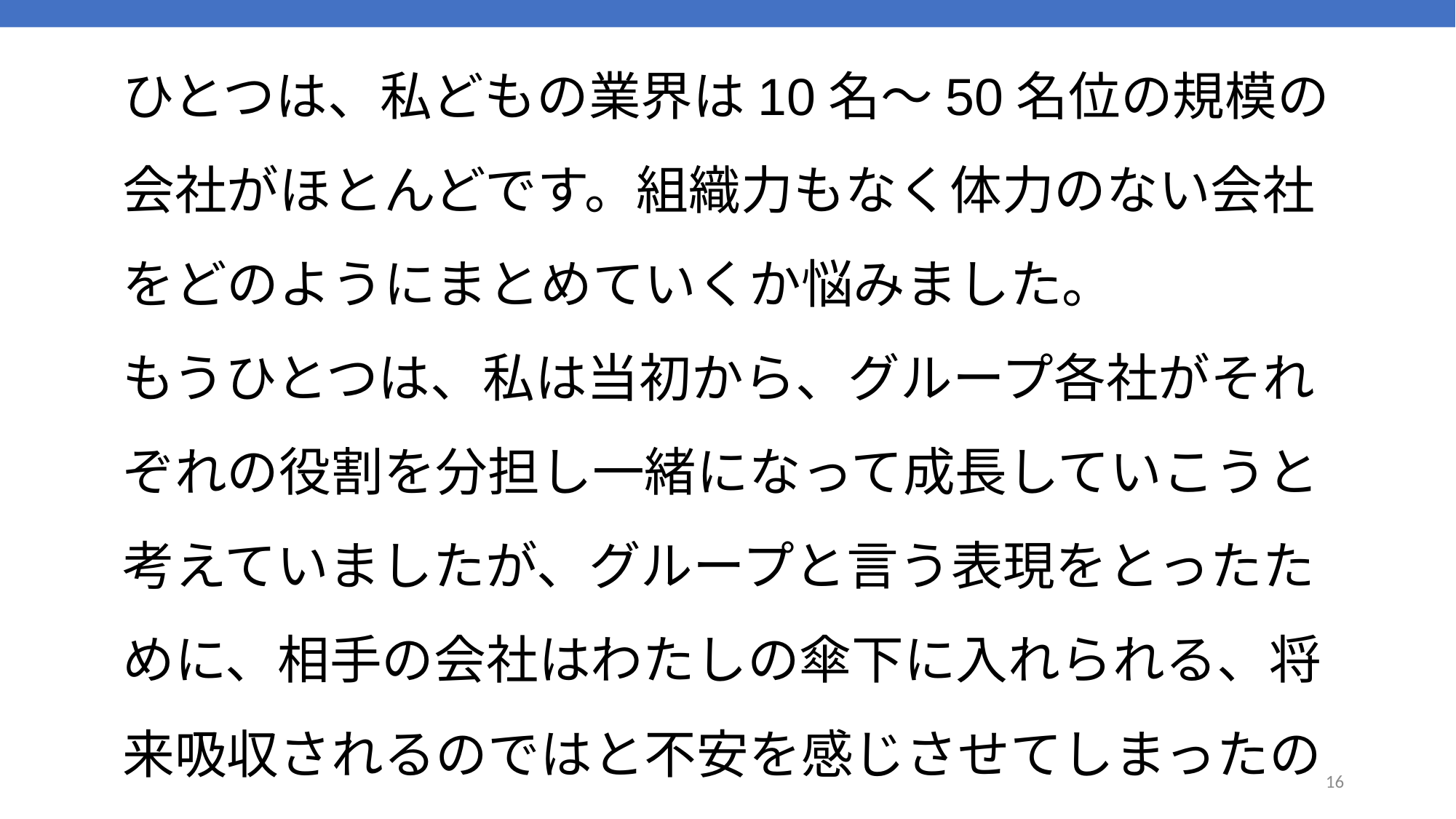

ビジネスモデル・群れの経営
# ビジネスモデル・群れの経営
ひとつは、私どもの業界は10名～50名位の規模の会社がほとんどです。組織力もなく体力のない会社をどのようにまとめていくか悩みました。
もうひとつは、私は当初から、グループ各社がそれぞれの役割を分担し一緒になって成長していこうと考えていましたが、グループと言う表現をとったために、相手の会社はわたしの傘下に入れられる、将来吸収されるのではと不安を感じさせてしまったのです。
16